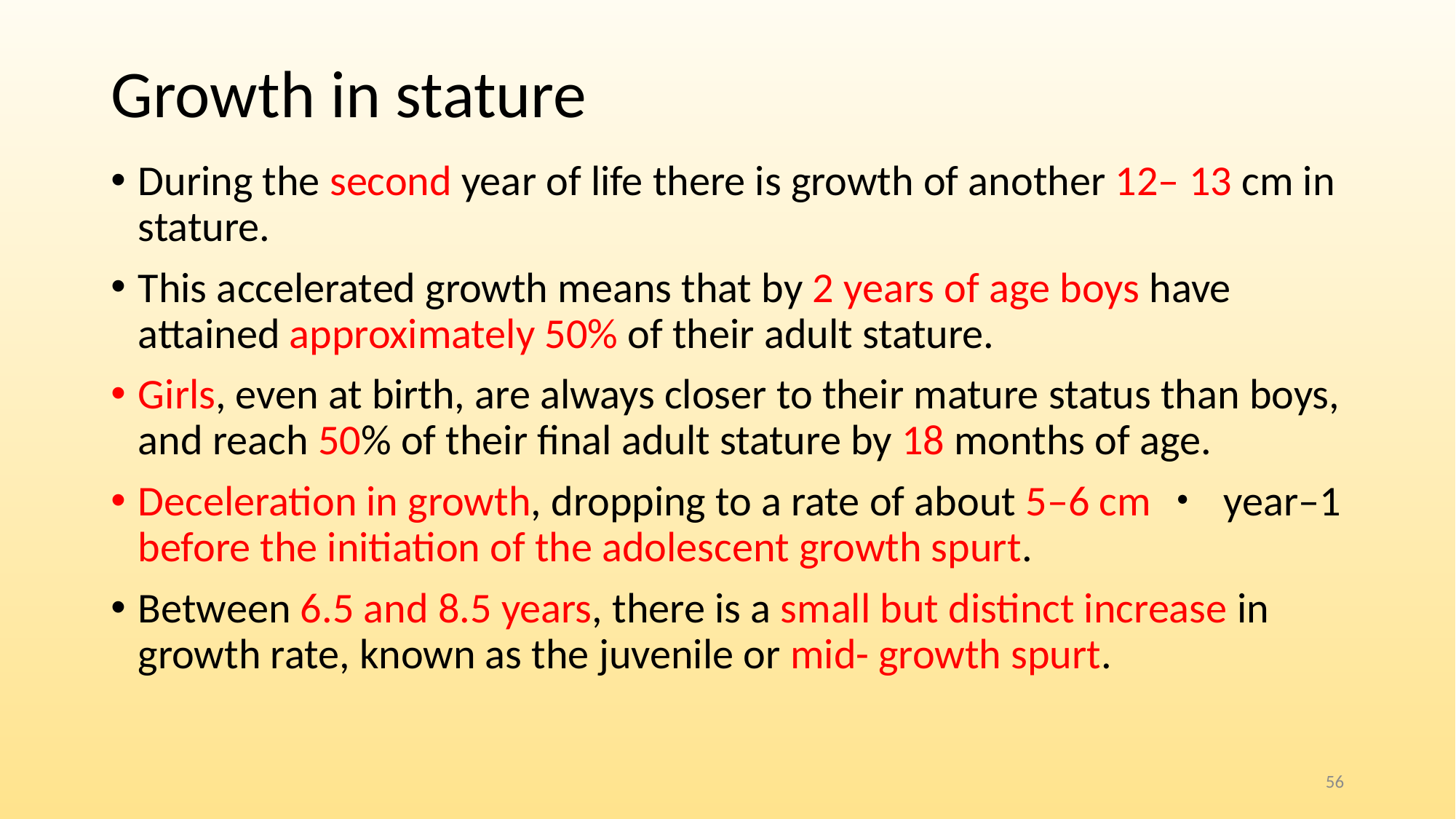

# Growth in stature
During the second year of life there is growth of another 12– 13 cm in stature.
This accelerated growth means that by 2 years of age boys have attained approximately 50% of their adult stature.
Girls, even at birth, are always closer to their mature status than boys, and reach 50% of their final adult stature by 18 months of age.
Deceleration in growth, dropping to a rate of about 5–6 cm・ year–1 before the initiation of the adolescent growth spurt.
Between 6.5 and 8.5 years, there is a small but distinct increase in growth rate, known as the juvenile or mid- growth spurt.

56